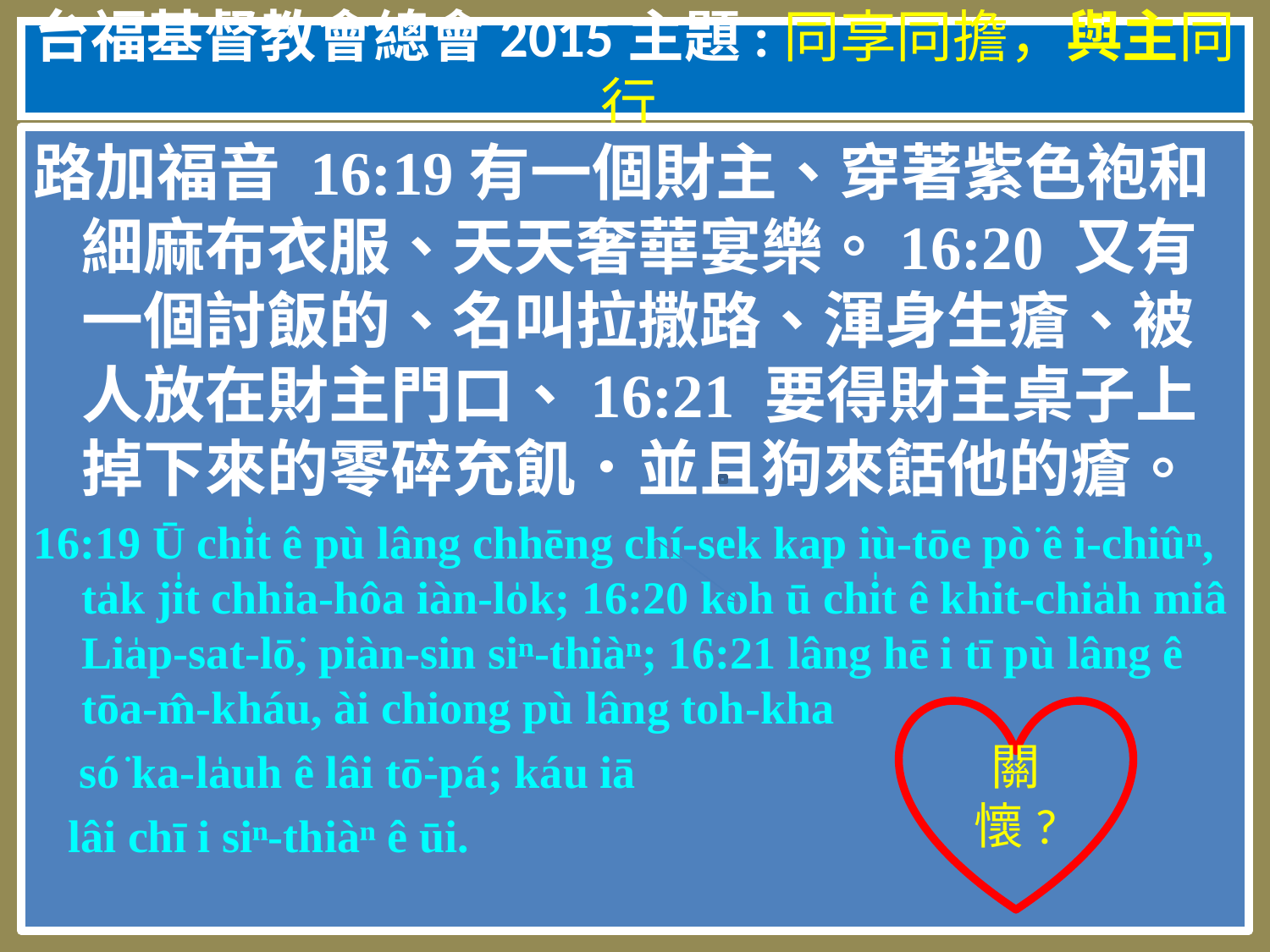

# 台福基督教會總會2015主題:同享同擔，與主同行
路加福音 16:19有一個財主、穿著紫色袍和細麻布衣服、天天奢華宴樂。16:20 又有一個討飯的、名叫拉撒路、渾身生瘡、被人放在財主門口、16:21 要得財主桌子上掉下來的零碎充飢．並且狗來餂他的瘡。
16:19 Ū chi̍t ê pù lâng chhēng chí-sek kap iù-tōe pò͘ ê i-chiûⁿ, ta̍k ji̍t chhia-hôa iàn-lo̍k; 16:20 koh ū chi̍t ê khit-chia̍h miâ Lia̍p-sat-lō͘, piàn-sin siⁿ-thiàⁿ; 16:21 lâng hē i tī pù lâng ê tōa-m̂-kháu, ài chiong pù lâng toh-kha
    só͘ ka-la̍uh ê lâi tō͘-pá; káu iā
   lâi chī i siⁿ-thiàⁿ ê ūi.

關懷?